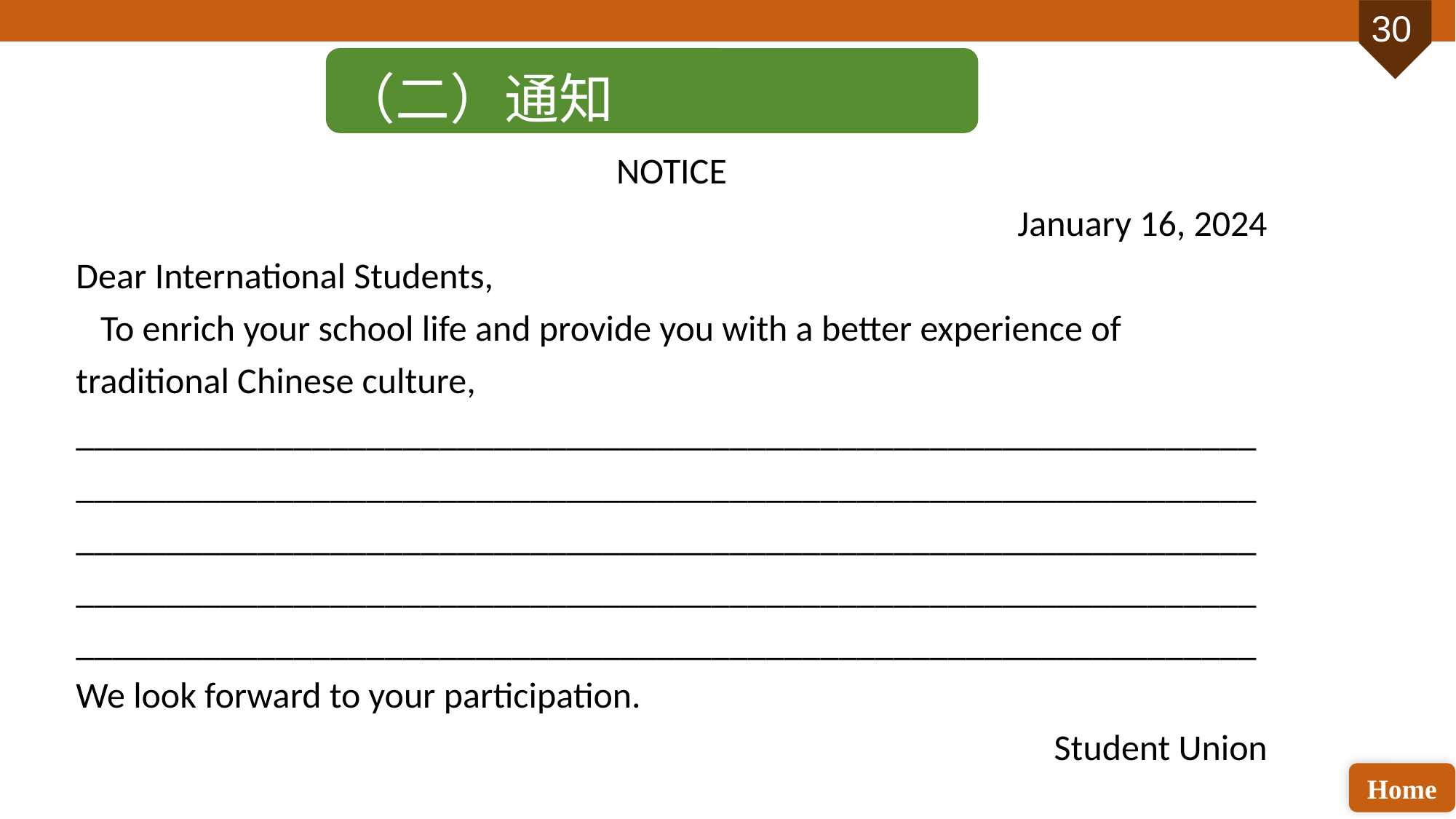

（二）通知
NOTICE
January 16, 2024
Dear International Students,
   To enrich your school life and provide you with a better experience of traditional Chinese culture, _____________________________________________________________________________________________________________________________________________________________________________________________________________________________________________________________________________________________________________________________________
We look forward to your participation.
Student Union